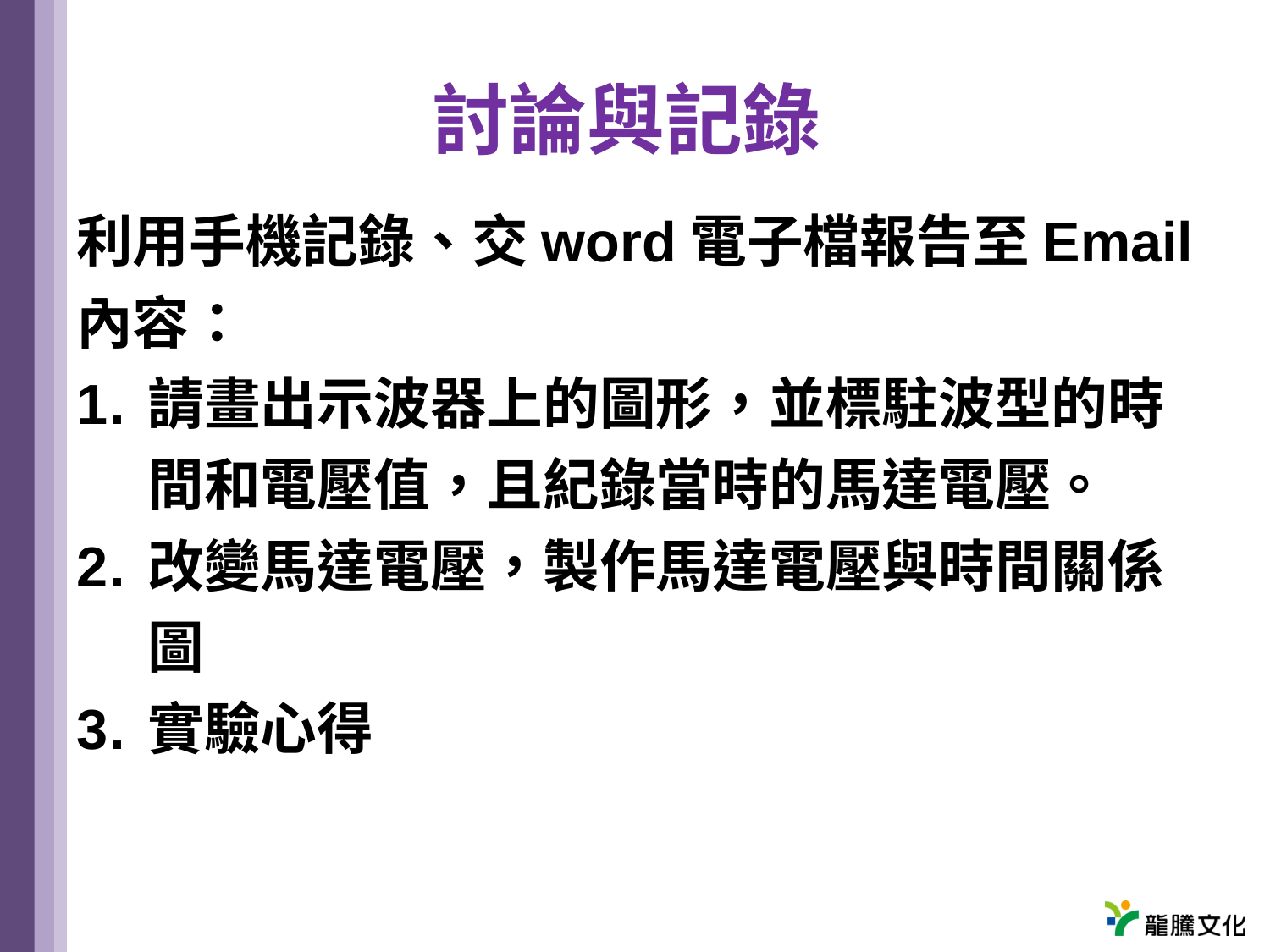

# 討論與記錄
利用手機記錄、交word電子檔報告至Email
內容：
請畫出示波器上的圖形，並標駐波型的時間和電壓值，且紀錄當時的馬達電壓。
改變馬達電壓，製作馬達電壓與時間關係圖
實驗心得